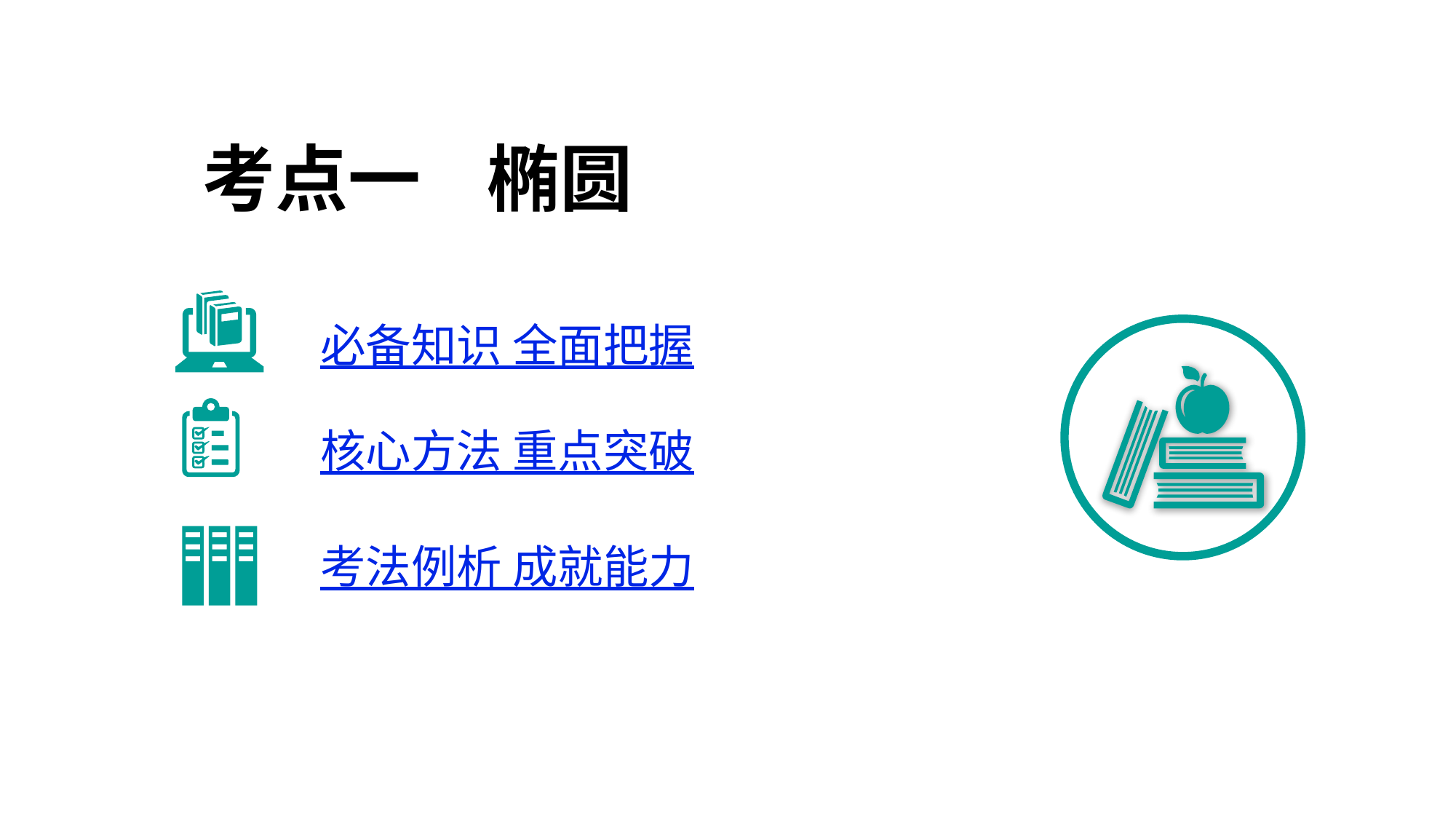

考点一    椭圆

必备知识 全面把握

核心方法 重点突破

考法例析 成就能力